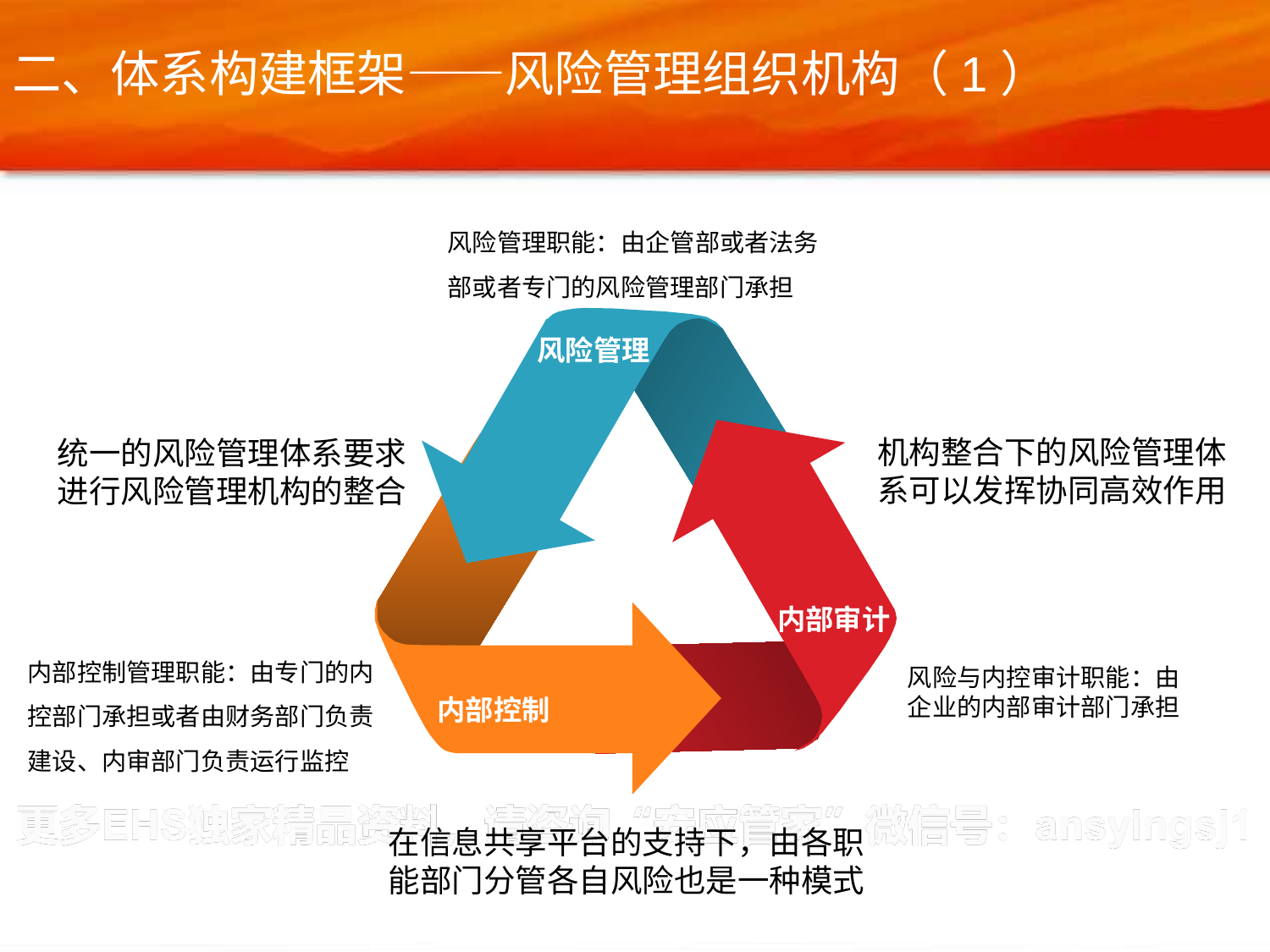

二、体系构建框架——风险管理组织机构（1）
风险管理职能：由企管部或者法务部或者专门的风险管理部门承担

风险管理
机构整合下的风险管理体系可以发挥协同高效作用
统一的风险管理体系要求进行风险管理机构的整合
内部审计
内部控制管理职能：由专门的内控部门承担或者由财务部门负责建设、内审部门负责运行监控
风险与内控审计职能：由企业的内部审计部门承担
内部控制
在信息共享平台的支持下，由各职能部门分管各自风险也是一种模式